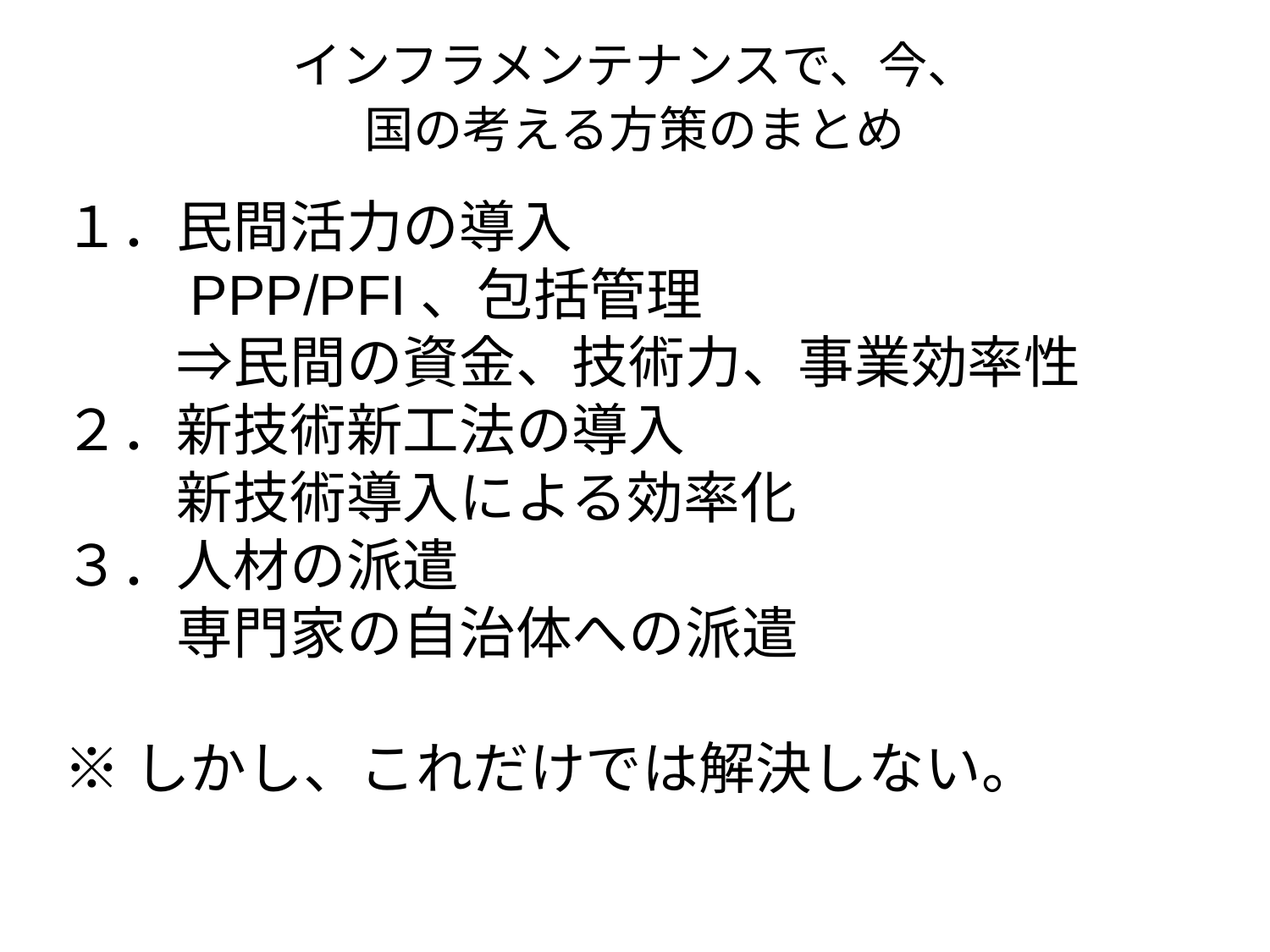

# インフラメンテナンスで、今、 国の考える方策のまとめ
１．民間活力の導入
　　PPP/PFI、包括管理
　　⇒民間の資金、技術力、事業効率性
２．新技術新工法の導入
　　新技術導入による効率化
３．人材の派遣
　　専門家の自治体への派遣

※しかし、これだけでは解決しない。